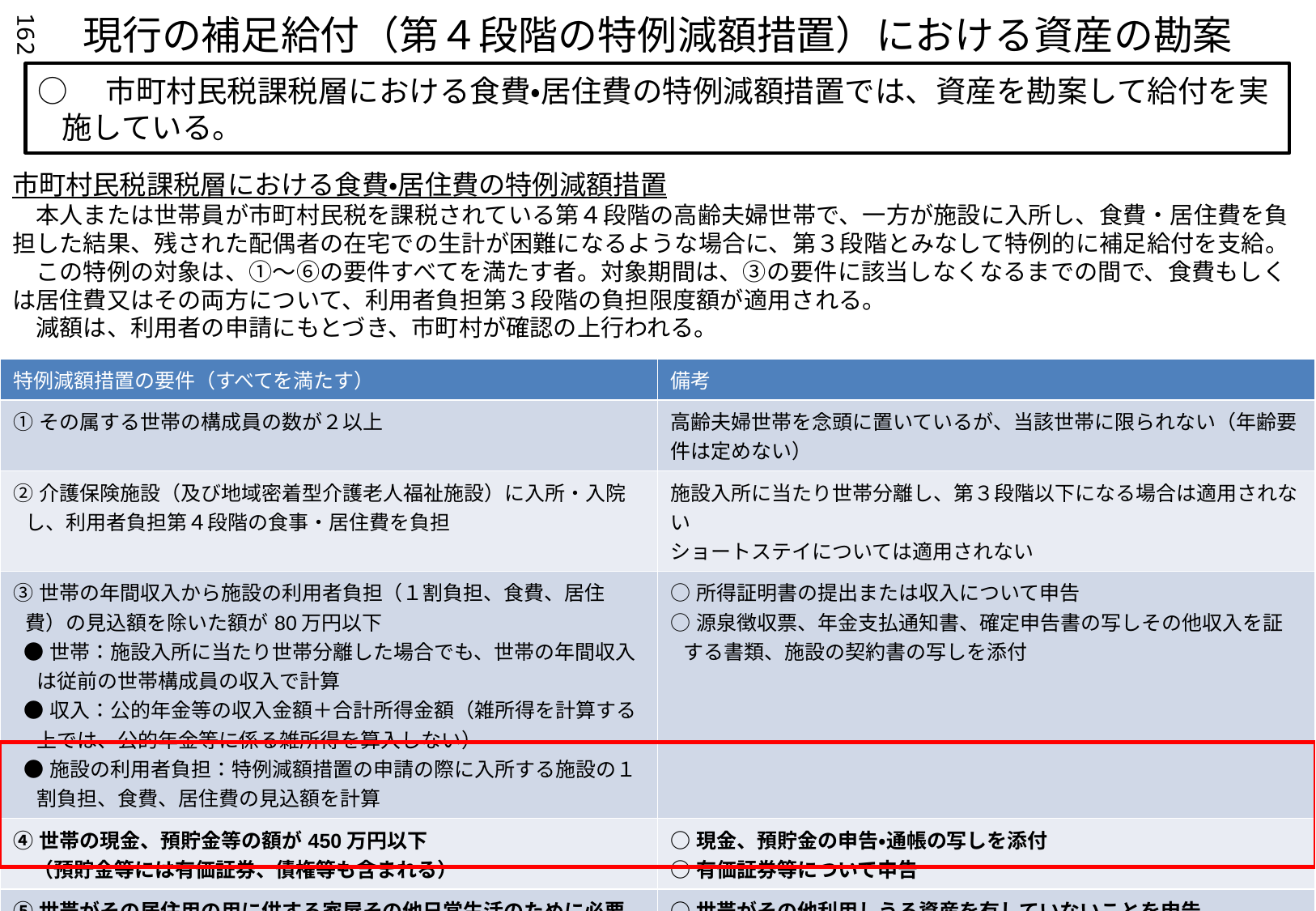

現行の補足給付（第４段階の特例減額措置）における資産の勘案
162
○　市町村民税課税層における食費・居住費の特例減額措置では、資産を勘案して給付を実施している。
市町村民税課税層における食費・居住費の特例減額措置
　本人または世帯員が市町村民税を課税されている第４段階の高齢夫婦世帯で、一方が施設に入所し、食費・居住費を負担した結果、残された配偶者の在宅での生計が困難になるような場合に、第３段階とみなして特例的に補足給付を支給。
　この特例の対象は、①～⑥の要件すべてを満たす者。対象期間は、③の要件に該当しなくなるまでの間で、食費もしくは居住費又はその両方について、利用者負担第３段階の負担限度額が適用される。
　減額は、利用者の申請にもとづき、市町村が確認の上行われる。
| 特例減額措置の要件（すべてを満たす） | 備考 |
| --- | --- |
| ①その属する世帯の構成員の数が２以上 | 高齢夫婦世帯を念頭に置いているが、当該世帯に限られない（年齢要件は定めない） |
| ②介護保険施設（及び地域密着型介護老人福祉施設）に入所・入院し、利用者負担第４段階の食事・居住費を負担 | 施設入所に当たり世帯分離し、第３段階以下になる場合は適用されない ショートステイについては適用されない |
| ③世帯の年間収入から施設の利用者負担（１割負担、食費、居住費）の見込額を除いた額が80万円以下 ●世帯：施設入所に当たり世帯分離した場合でも、世帯の年間収入は従前の世帯構成員の収入で計算 ●収入：公的年金等の収入金額＋合計所得金額（雑所得を計算する上では、公的年金等に係る雑所得を算入しない） ●施設の利用者負担：特例減額措置の申請の際に入所する施設の１割負担、食費、居住費の見込額を計算 | ○所得証明書の提出または収入について申告 ○源泉徴収票、年金支払通知書、確定申告書の写しその他収入を証する書類、施設の契約書の写しを添付 |
| ④世帯の現金、預貯金等の額が450万円以下 　（預貯金等には有価証券、債権等も含まれる） | ○現金、預貯金の申告・通帳の写しを添付 ○有価証券等について申告 |
| ⑤世帯がその居住用の用に供する家屋その他日常生活のために必要な資産以外に利用しうる資産を有していない | ○世帯がその他利用しうる資産を有していないことを申告 |
| ⑥介護保険料を滞納していない |  |